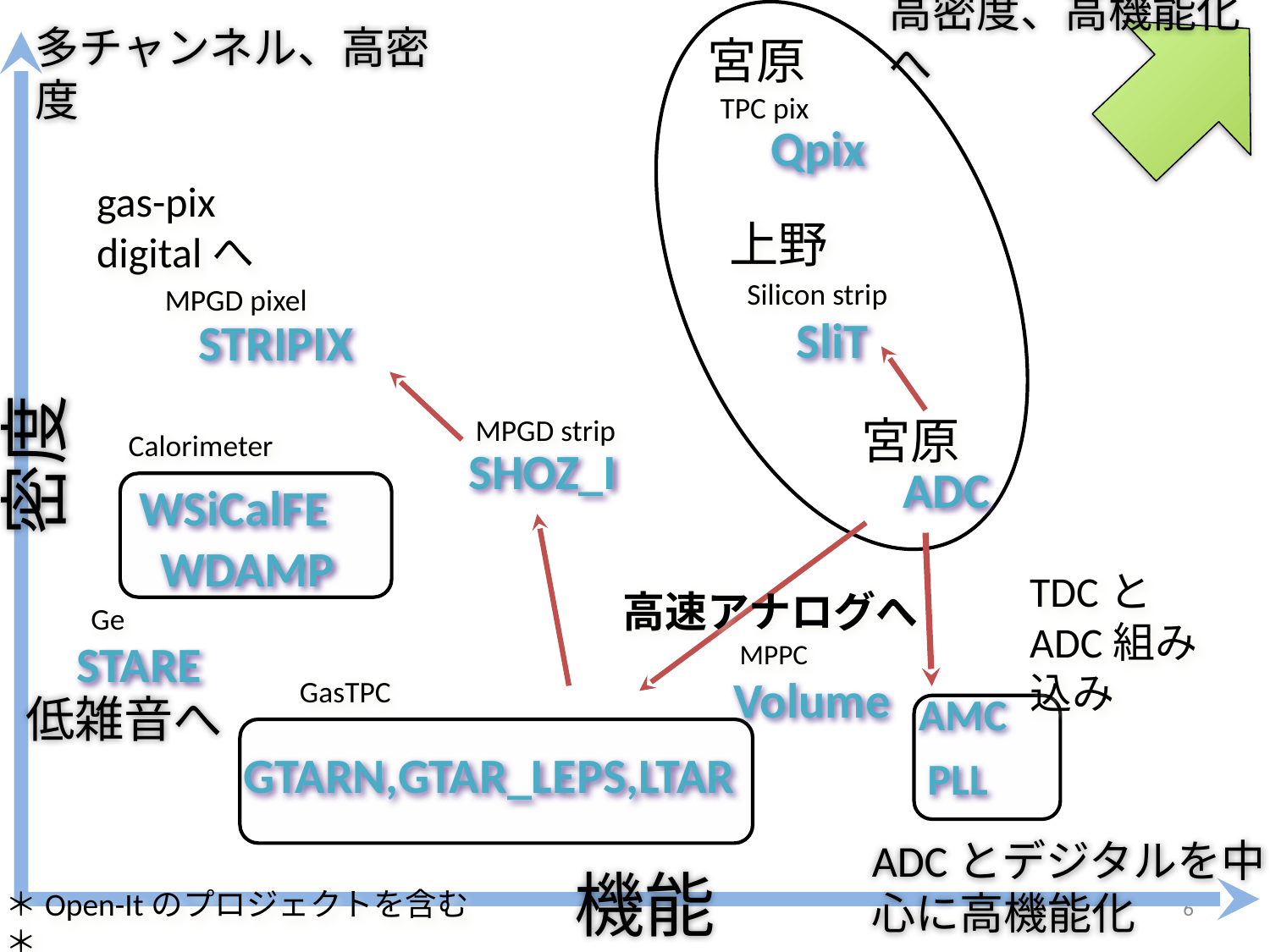

高密度、高機能化へ

多チャンネル、高密度
宮原

TPC pix

Qpix
gas-pix digitalへ
上野
Silicon strip
MPGD pixel
SliT
STRIPIX

宮原
MPGD strip
密度
Calorimeter
SHOZ_I
ADC

WSiCalFE

WDAMP
高速アナログへ
TDCとADC組み込み
Ge
STARE
MPPC
Volume
GasTPC
AMC
低雑音へ

GTARN,GTAR_LEPS,LTAR
PLL
ADCとデジタルを中心に高機能化
機能
6
＊Open-Itのプロジェクトを含む＊